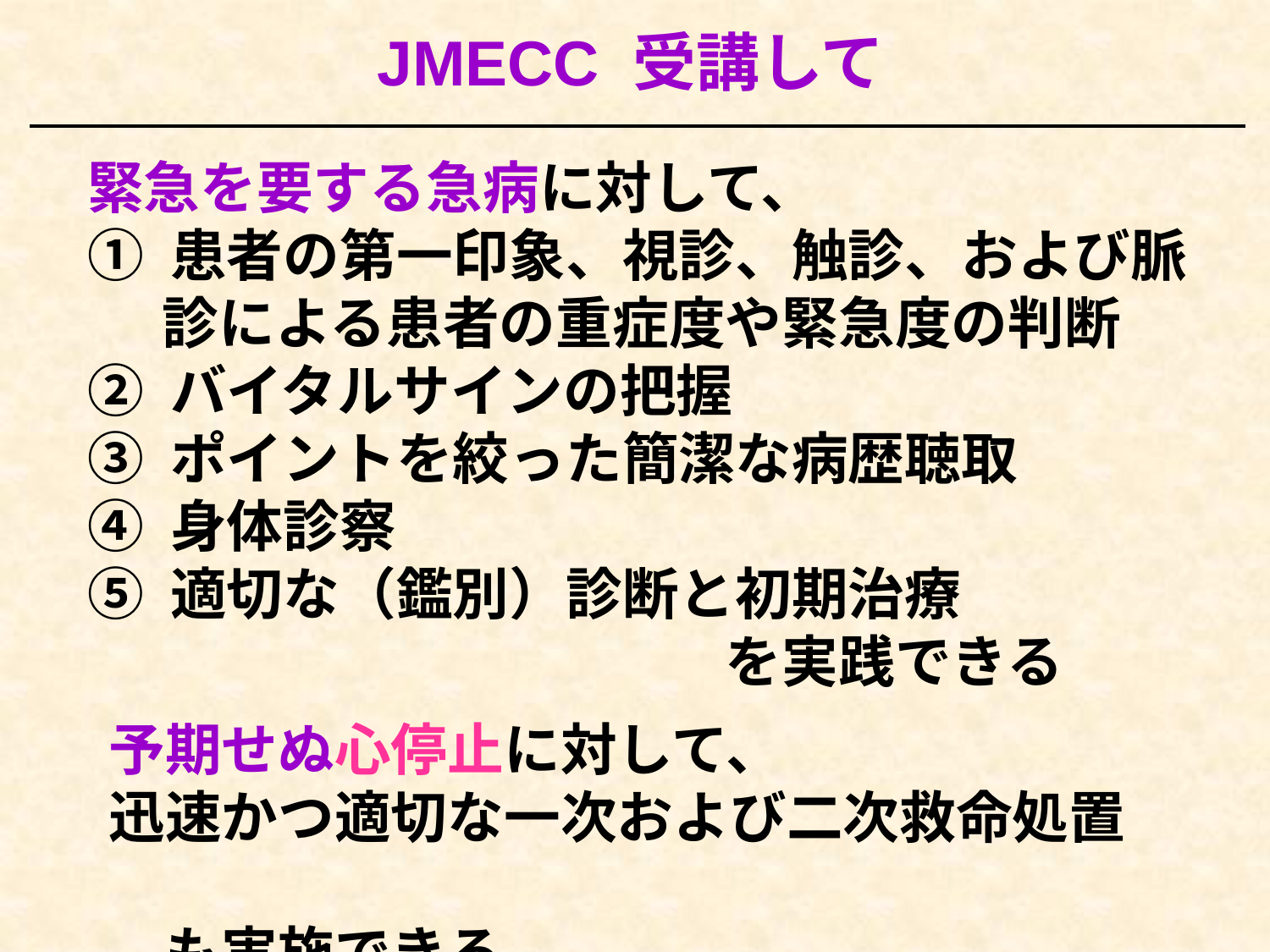

JMECC 受講して
緊急を要する急病に対して、
① 患者の第一印象、視診、触診、および脈診による患者の重症度や緊急度の判断
② バイタルサインの把握
③ ポイントを絞った簡潔な病歴聴取
④ 身体診察
⑤ 適切な（鑑別）診断と初期治療
                                            　を実践できる
予期せぬ心停止に対して、
迅速かつ適切な一次および二次救命処置
　　　　　　　　　　　　　　　　　　　　　も実施できる